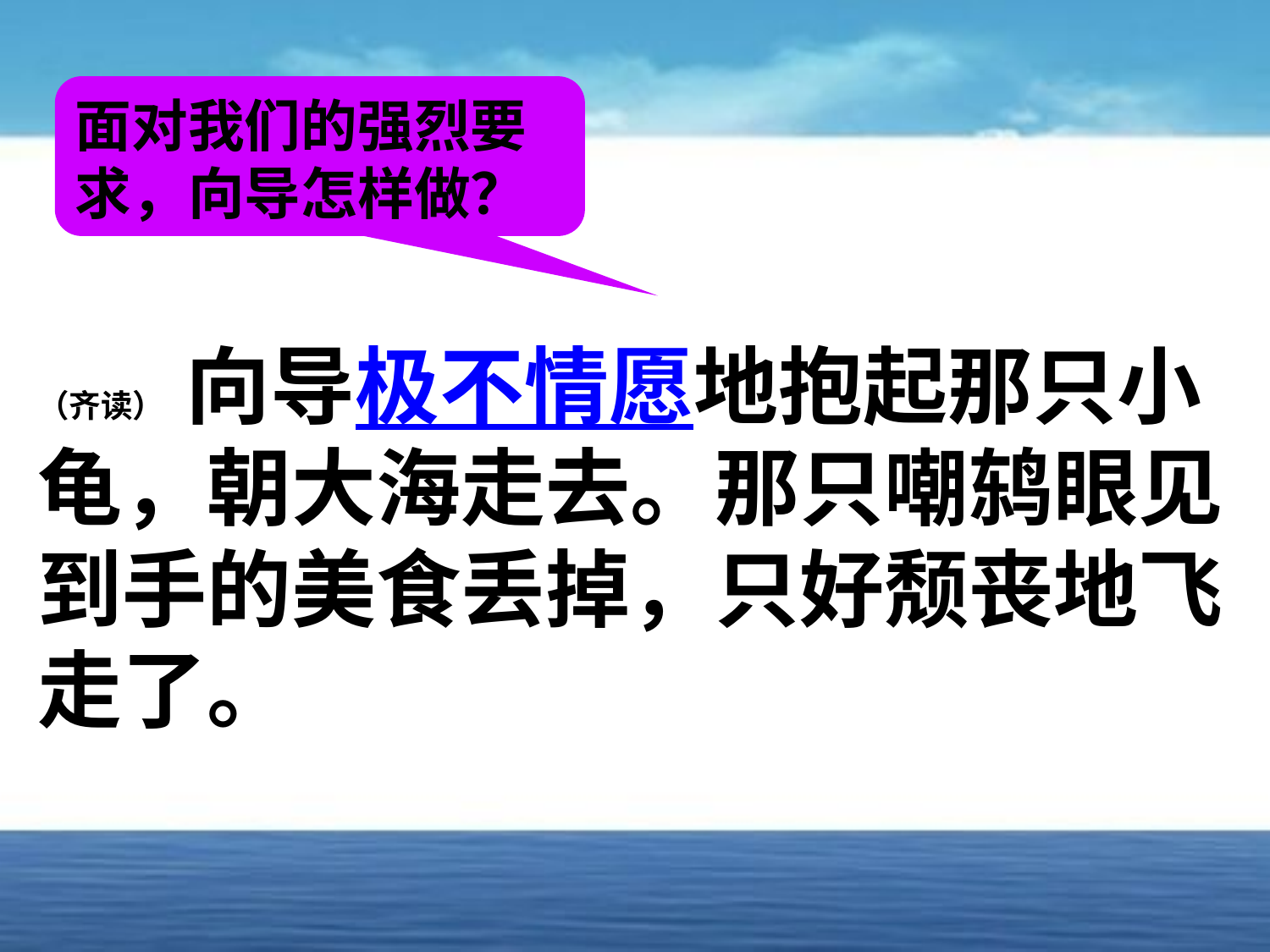

#
面对我们的强烈要求，向导怎样做？
（齐读）   向导极不情愿地抱起那只小龟，朝大海走去。那只嘲鸫眼见到手的美食丢掉，只好颓丧地飞走了。